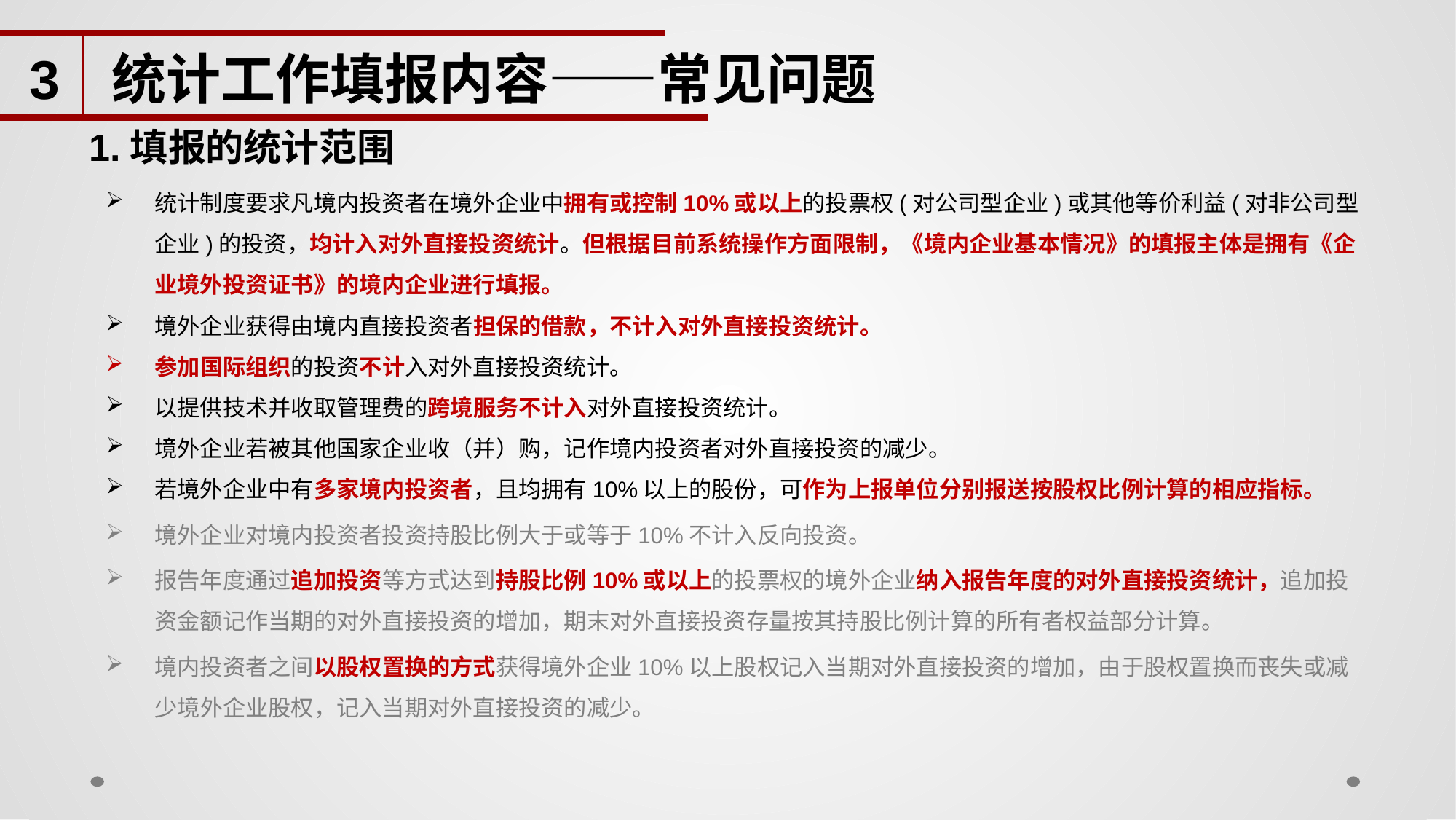

3
统计工作填报内容——常见问题
1.填报的统计范围
统计制度要求凡境内投资者在境外企业中拥有或控制10%或以上的投票权(对公司型企业)或其他等价利益(对非公司型企业)的投资，均计入对外直接投资统计。但根据目前系统操作方面限制，《境内企业基本情况》的填报主体是拥有《企业境外投资证书》的境内企业进行填报。
境外企业获得由境内直接投资者担保的借款，不计入对外直接投资统计。
参加国际组织的投资不计入对外直接投资统计。
以提供技术并收取管理费的跨境服务不计入对外直接投资统计。
境外企业若被其他国家企业收（并）购，记作境内投资者对外直接投资的减少。
若境外企业中有多家境内投资者，且均拥有10%以上的股份，可作为上报单位分别报送按股权比例计算的相应指标。
境外企业对境内投资者投资持股比例大于或等于10%不计入反向投资。
报告年度通过追加投资等方式达到持股比例10%或以上的投票权的境外企业纳入报告年度的对外直接投资统计，追加投资金额记作当期的对外直接投资的增加，期末对外直接投资存量按其持股比例计算的所有者权益部分计算。
境内投资者之间以股权置换的方式获得境外企业10%以上股权记入当期对外直接投资的增加，由于股权置换而丧失或减少境外企业股权，记入当期对外直接投资的减少。